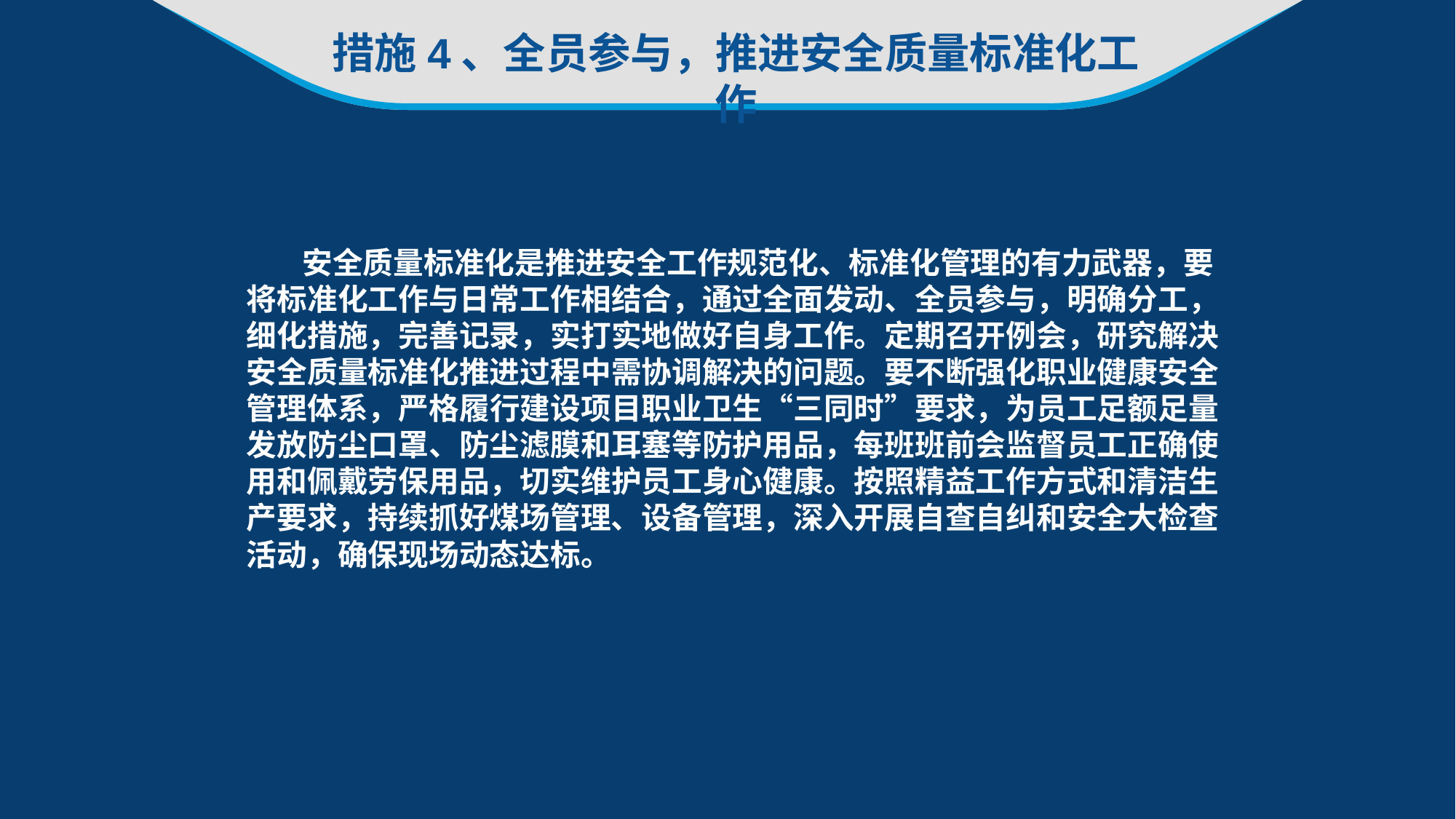

措施4、全员参与，推进安全质量标准化工作
       安全质量标准化是推进安全工作规范化、标准化管理的有力武器，要将标准化工作与日常工作相结合，通过全面发动、全员参与，明确分工，细化措施，完善记录，实打实地做好自身工作。定期召开例会，研究解决安全质量标准化推进过程中需协调解决的问题。要不断强化职业健康安全管理体系，严格履行建设项目职业卫生“三同时”要求，为员工足额足量发放防尘口罩、防尘滤膜和耳塞等防护用品，每班班前会监督员工正确使用和佩戴劳保用品，切实维护员工身心健康。按照精益工作方式和清洁生产要求，持续抓好煤场管理、设备管理，深入开展自查自纠和安全大检查活动，确保现场动态达标。